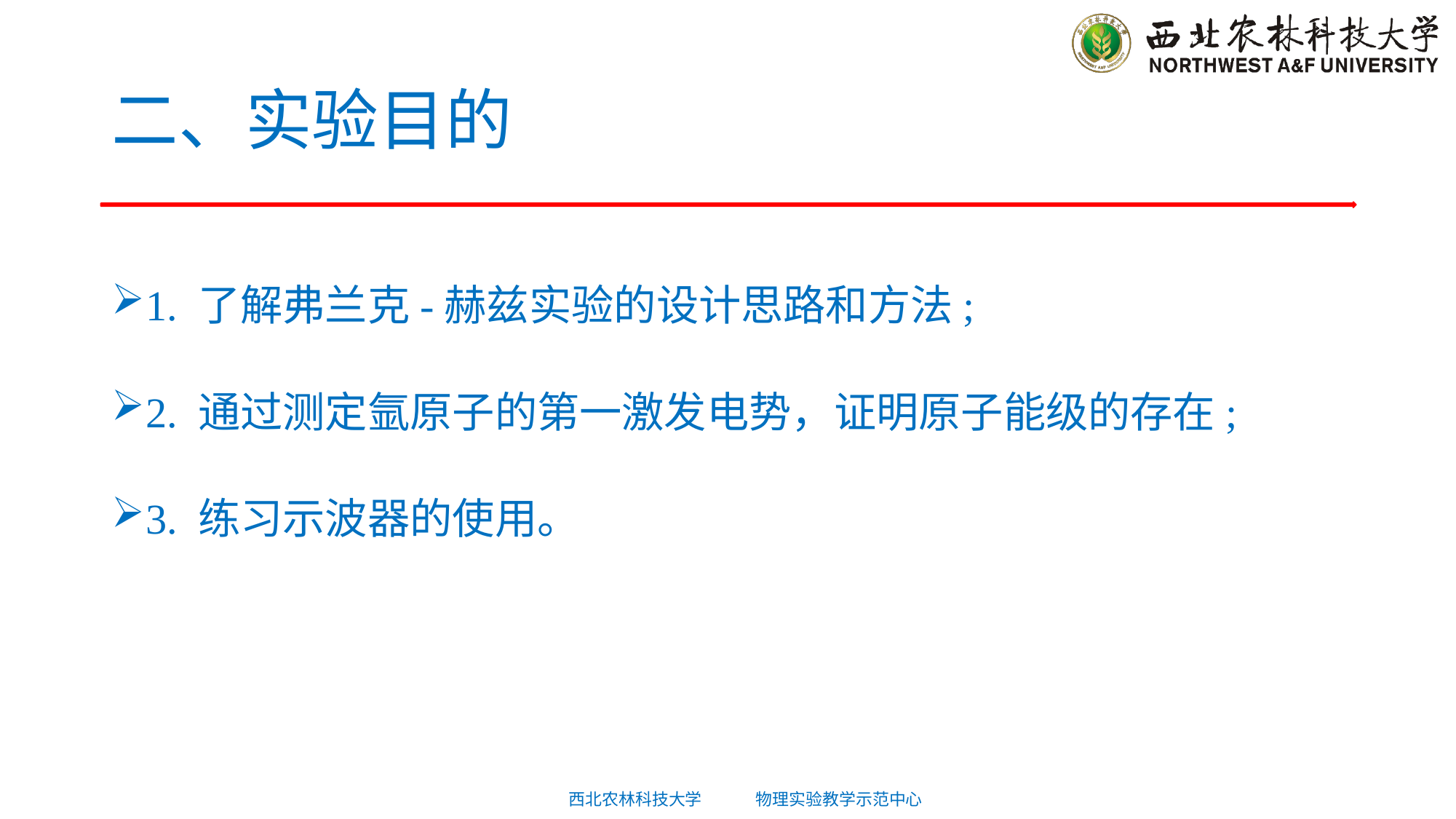

# 二、实验目的
1. 了解弗兰克-赫兹实验的设计思路和方法;
2. 通过测定氩原子的第一激发电势，证明原子能级的存在;
3. 练习示波器的使用。